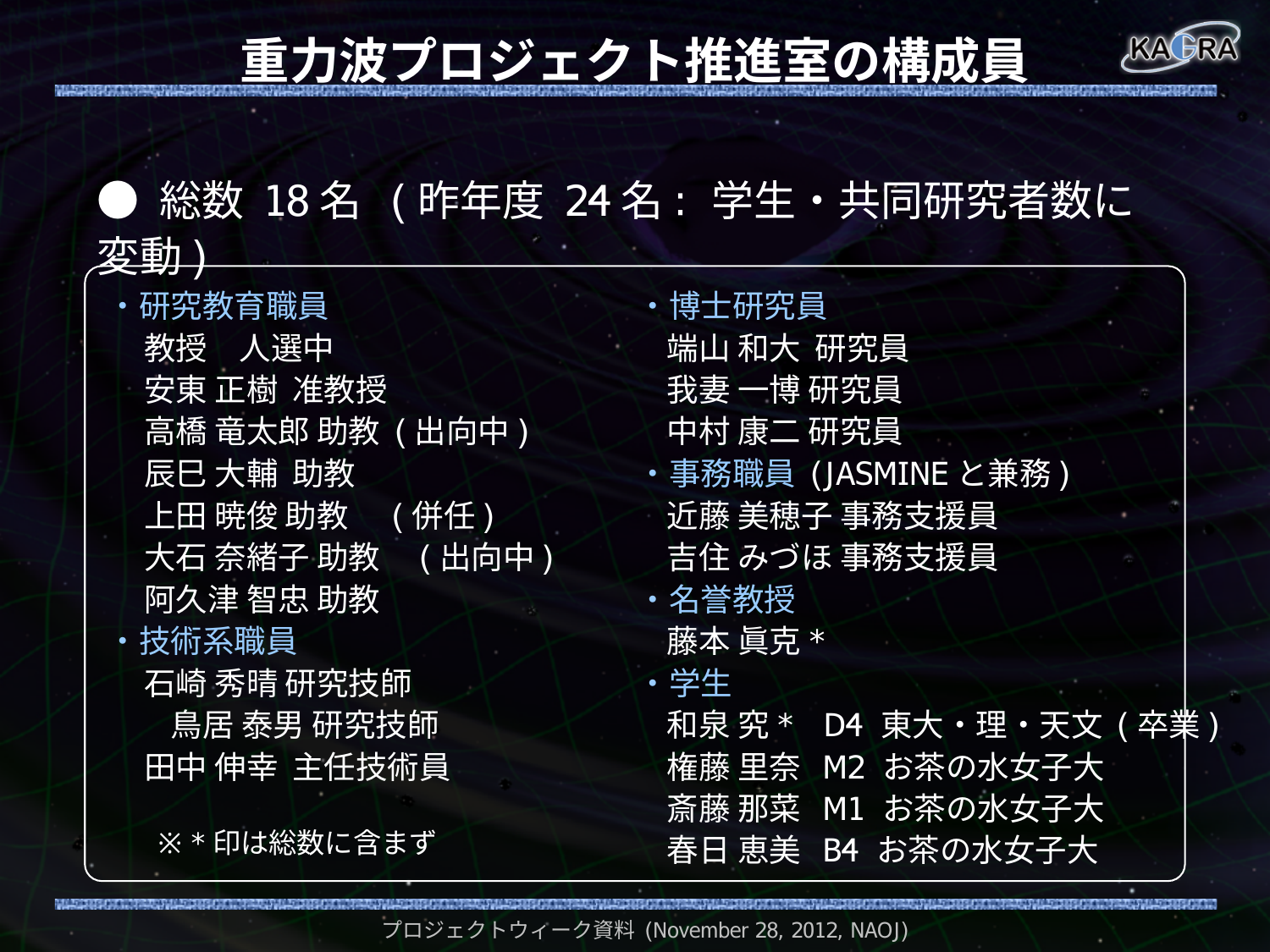

# 重力波プロジェクト推進室の構成員
● 総数 18名  (昨年度 24名: 学生・共同研究者数に変動)

・研究教育職員
    教授　人選中
    安東 正樹  准教授
    高橋 竜太郎 助教 (出向中)
    辰巳 大輔  助教
    上田 暁俊 助教     (併任)
    大石 奈緒子 助教　(出向中)
    阿久津 智忠 助教
・技術系職員
    石崎 秀晴 研究技師
　　鳥居 泰男 研究技師
    田中 伸幸  主任技術員
・博士研究員
   端山 和大  研究員
   我妻 一博 研究員
   中村 康二 研究員
・事務職員 (JASMINEと兼務)
   近藤 美穂子 事務支援員
   吉住 みづほ 事務支援員
・名誉教授
   藤本 眞克*
・学生
   和泉 究*   D4 東大・理・天文 (卒業)
   権藤 里奈  M2 お茶の水女子大
   斎藤 那菜  M1 お茶の水女子大
   春日 恵美  B4 お茶の水女子大
※ *印は総数に含まず
プロジェクトウィーク資料 (November 28, 2012, NAOJ)